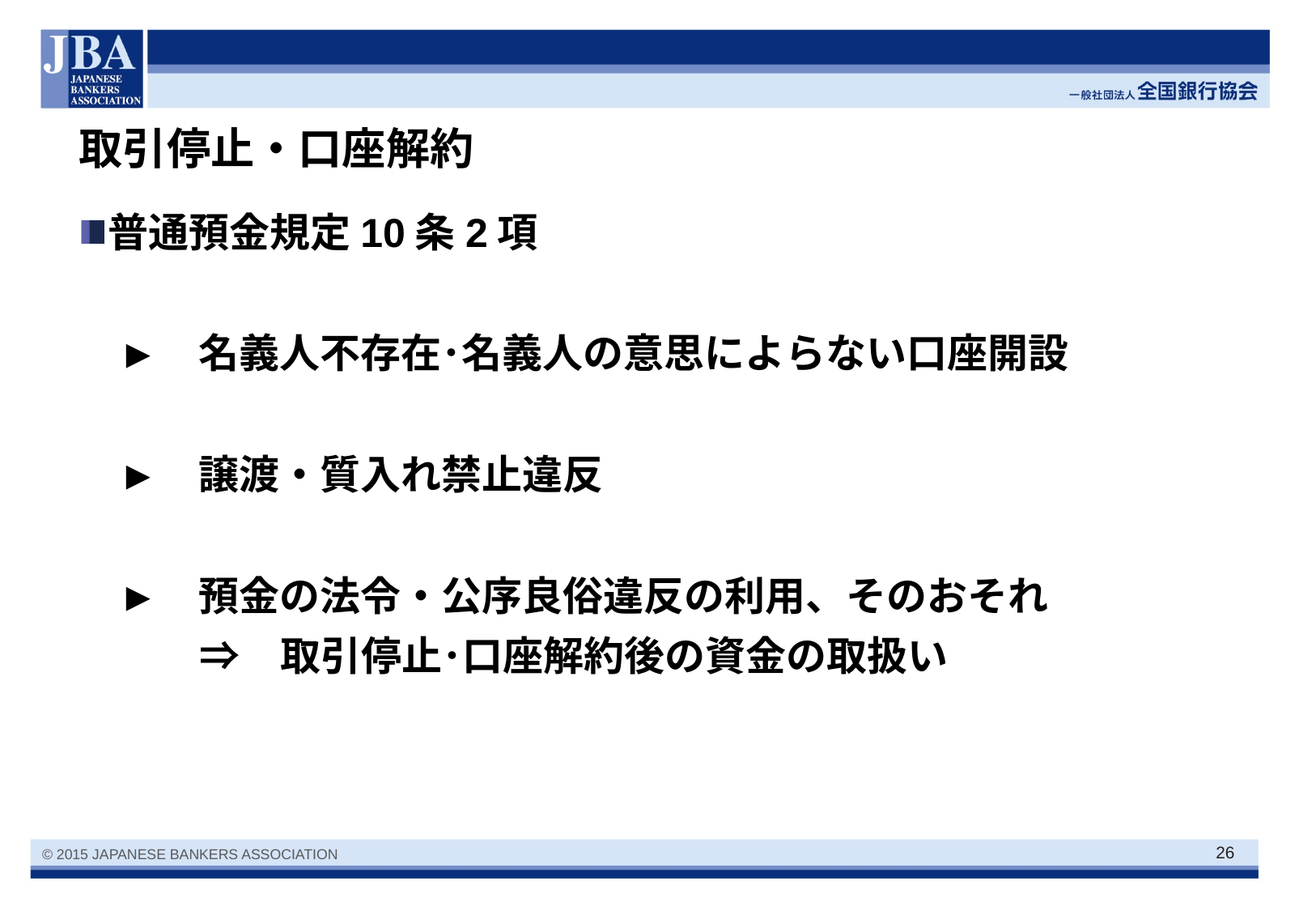

# 取引停止・口座解約
普通預金規定10条2項

　►　名義人不存在･名義人の意思によらない口座開設

　►　譲渡・質入れ禁止違反

　►　預金の法令・公序良俗違反の利用、そのおそれ
　　　⇒　取引停止･口座解約後の資金の取扱い